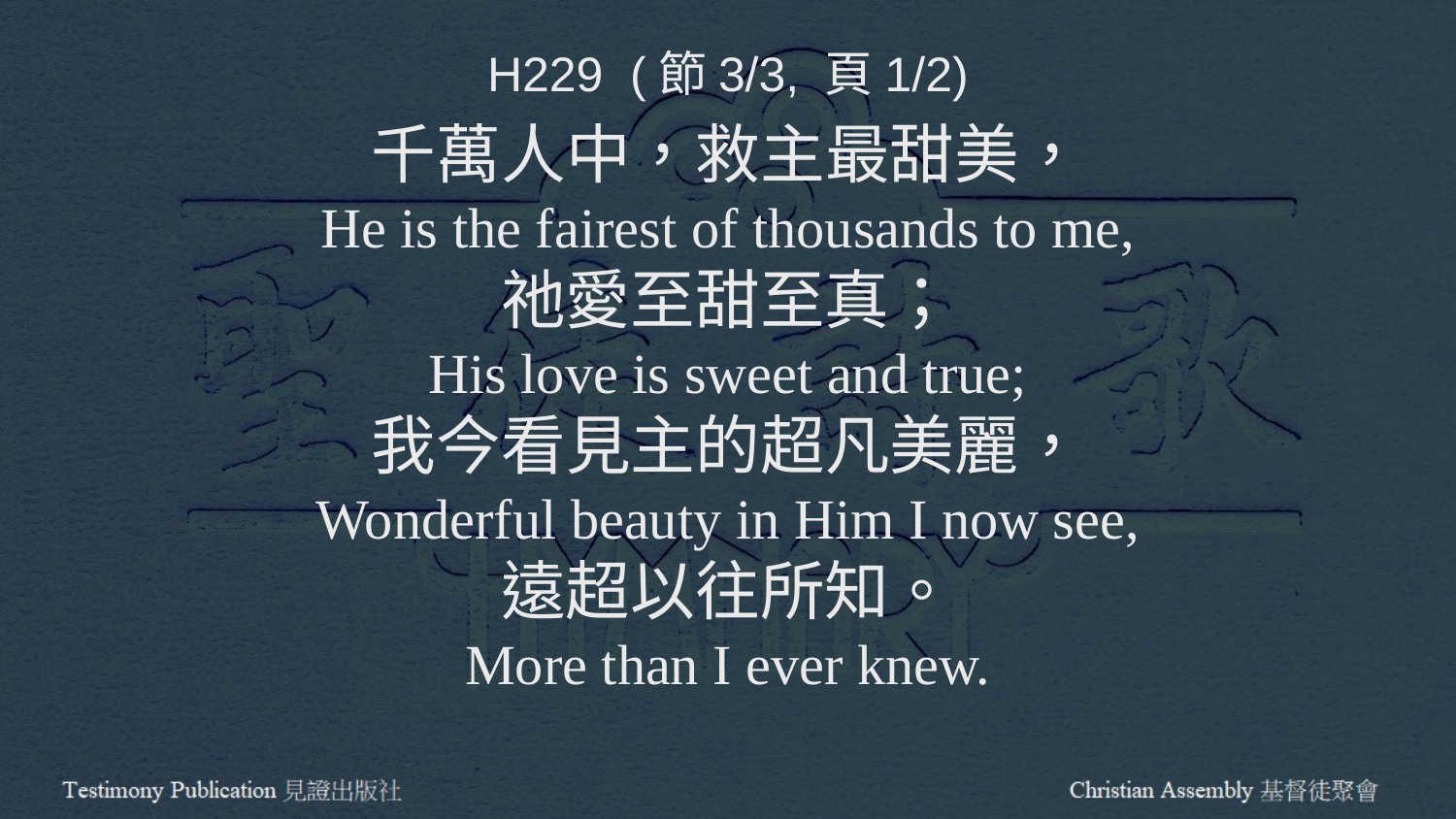

H229  (節3/3, 頁1/2)
千萬人中，救主最甜美，
He is the fairest of thousands to me,
祂愛至甜至真；
His love is sweet and true;
我今看見主的超凡美麗，
Wonderful beauty in Him I now see,
遠超以往所知。
More than I ever knew.